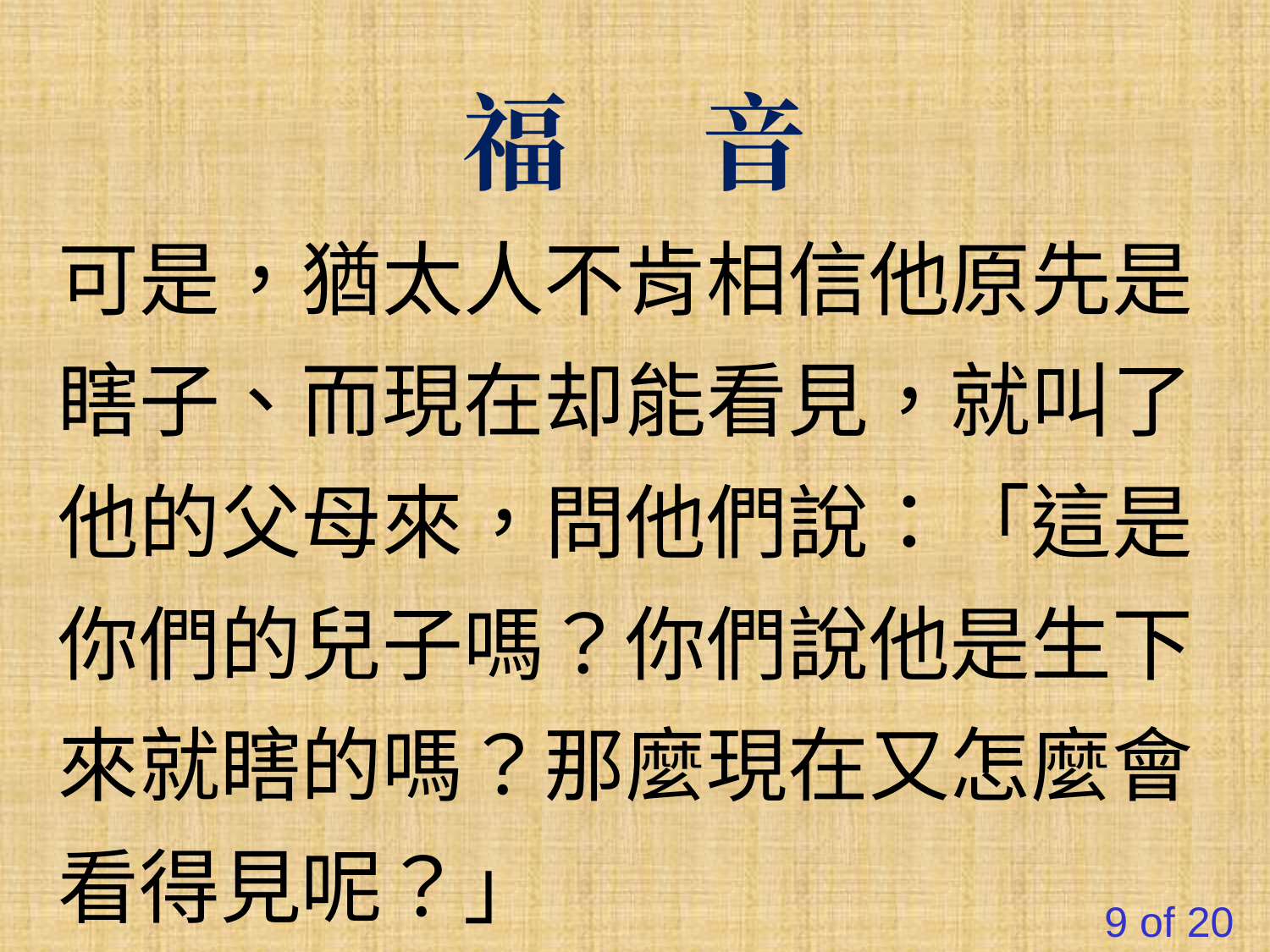

福     音
可是，猶太人不肯相信他原先是瞎子、而現在却能看見，就叫了他的父母來，問他們說：「這是你們的兒子嗎？你們說他是生下來就瞎的嗎？那麼現在又怎麼會看得見呢？」
9 of 20